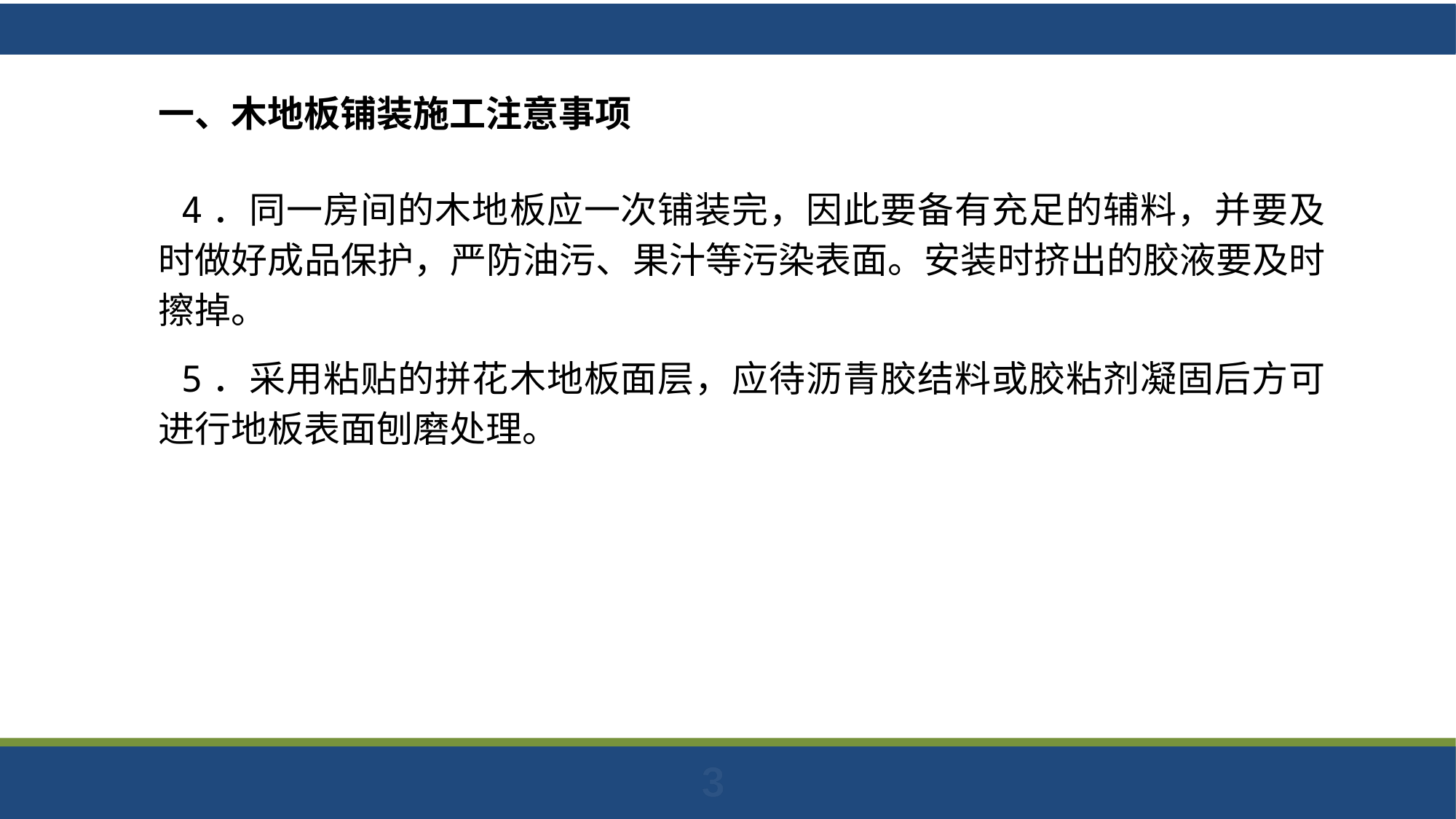

一、木地板铺装施工注意事项

 4．同一房间的木地板应一次铺装完，因此要备有充足的辅料，并要及时做好成品保护，严防油污、果汁等污染表面。安装时挤出的胶液要及时擦掉。
 5．采用粘贴的拼花木地板面层，应待沥青胶结料或胶粘剂凝固后方可进行地板表面刨磨处理。

3